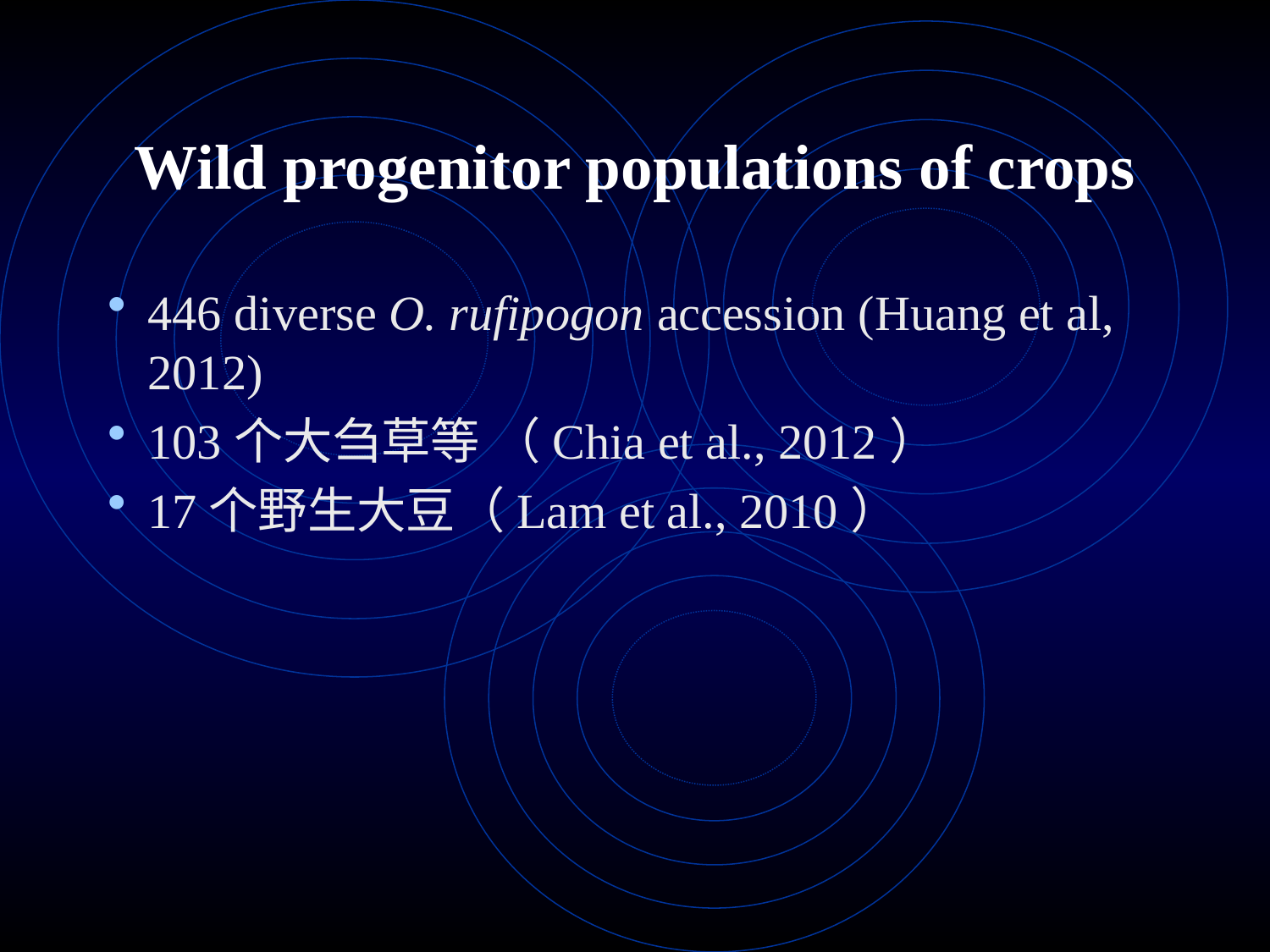

# Wild progenitor populations of crops
446 diverse O. rufipogon accession (Huang et al, 2012)
103个大刍草等 （Chia et al., 2012）
17个野生大豆（Lam et al., 2010）